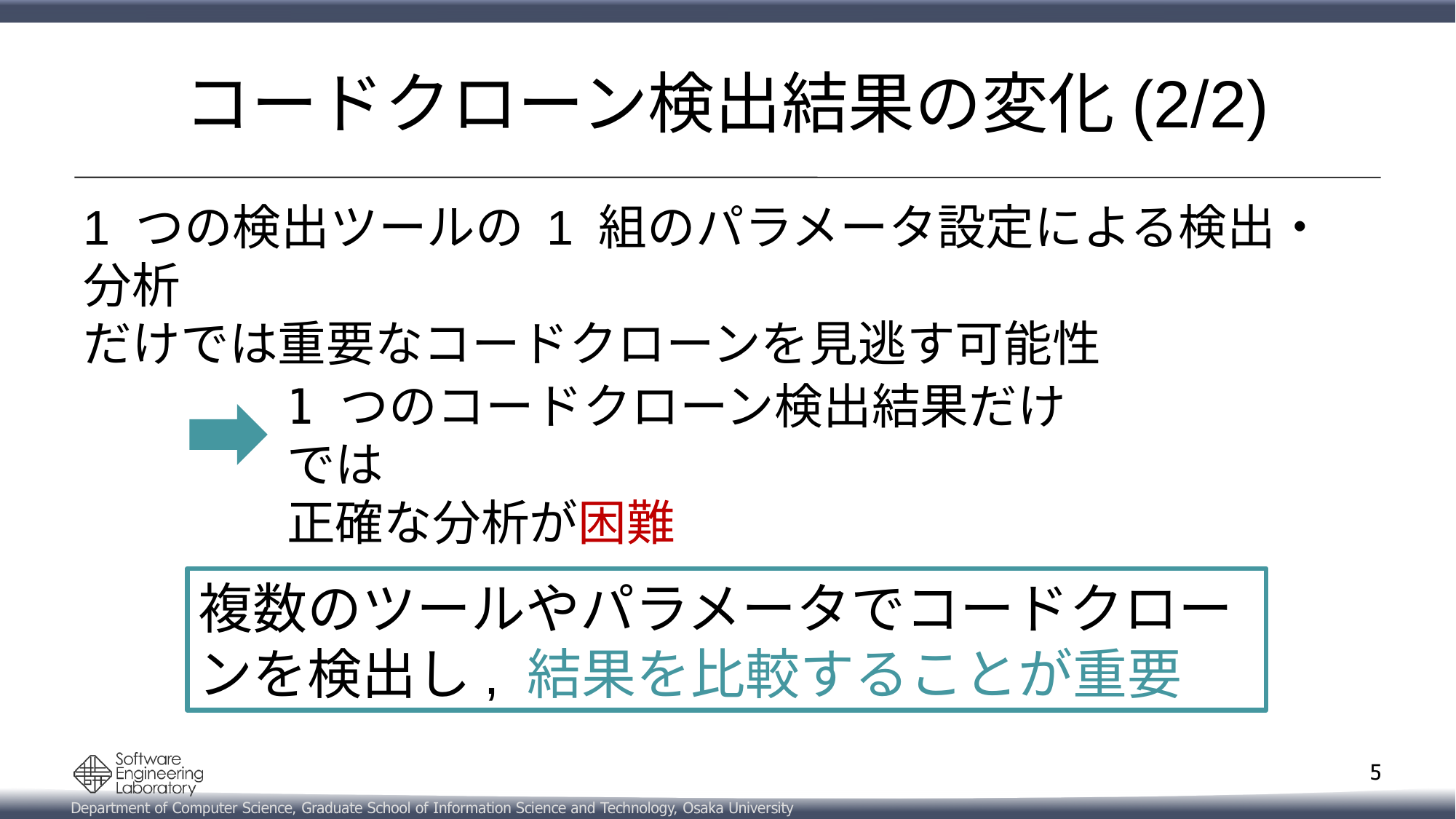

# コードクローン検出結果の変化(2/2)
1 つの検出ツールの 1 組のパラメータ設定による検出・分析
だけでは重要なコードクローンを見逃す可能性

1 つのコードクローン検出結果だけでは
正確な分析が困難

複数のツールやパラメータでコードクローンを検出し, 結果を比較することが重要
5